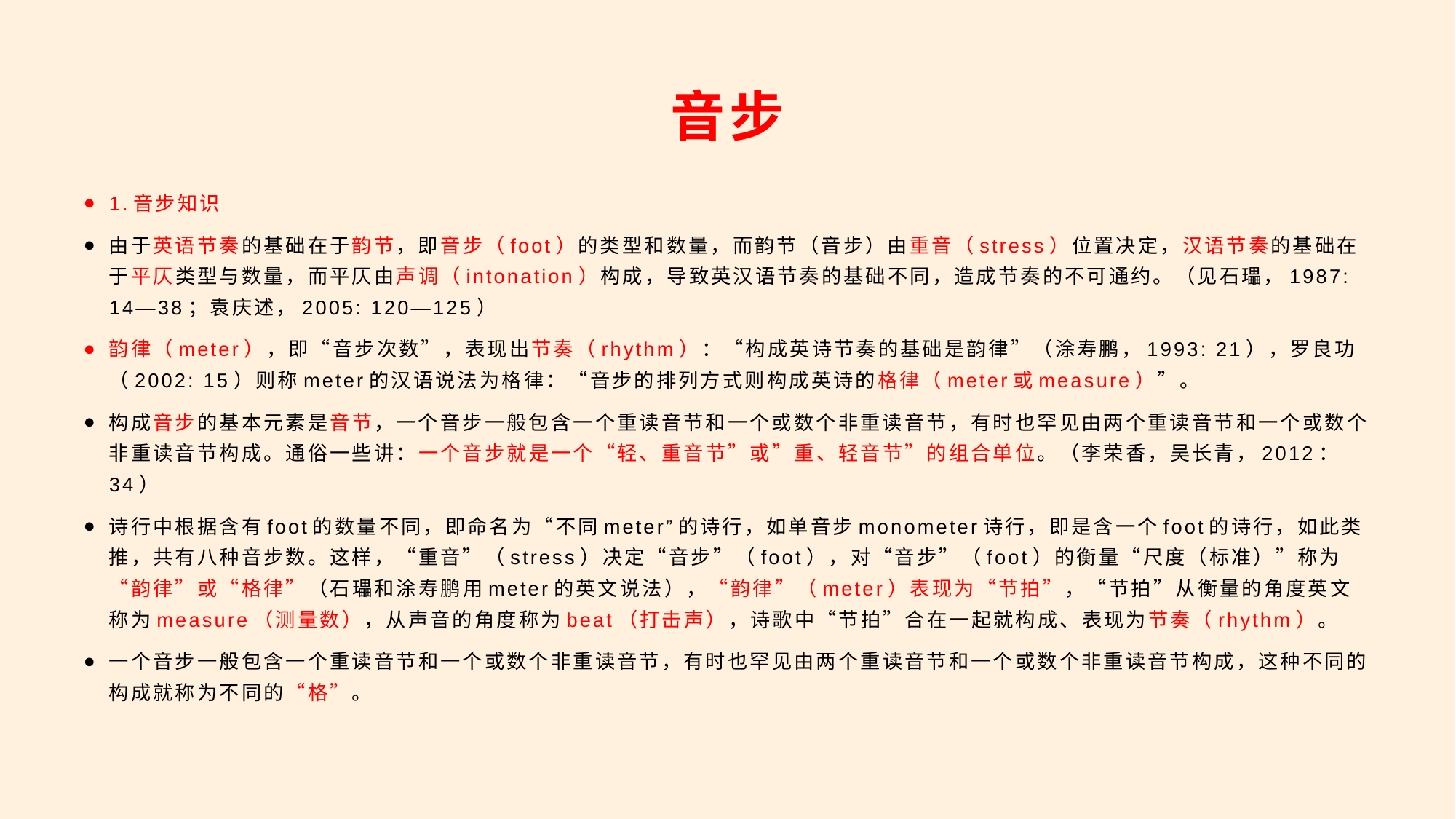

# 音步
1.音步知识
由于英语节奏的基础在于韵节，即音步（foot）的类型和数量，而韵节（音步）由重音（stress）位置决定，汉语节奏的基础在于平仄类型与数量，而平仄由声调（intonation）构成，导致英汉语节奏的基础不同，造成节奏的不可通约。（见石瓃，1987: 14—38；袁庆述，2005: 120—125）
韵律（meter），即“音步次数”，表现出节奏（rhythm）：“构成英诗节奏的基础是韵律”（涂寿鹏，1993: 21），罗良功（2002: 15）则称meter的汉语说法为格律：“音步的排列方式则构成英诗的格律（meter或measure）”。
构成音步的基本元素是音节，一个音步一般包含一个重读音节和一个或数个非重读音节，有时也罕见由两个重读音节和一个或数个非重读音节构成。通俗一些讲：一个音步就是一个“轻、重音节”或”重、轻音节”的组合单位。（李荣香，吴长青，2012：34）
诗行中根据含有foot的数量不同，即命名为“不同meter”的诗行，如单音步monometer诗行，即是含一个foot的诗行，如此类推，共有八种音步数。这样，“重音”（stress）决定“音步”（foot），对“音步”（foot）的衡量“尺度（标准）”称为“韵律”或“格律”（石瓃和涂寿鹏用meter的英文说法），“韵律”（meter）表现为“节拍”，“节拍”从衡量的角度英文称为measure（测量数），从声音的角度称为beat（打击声），诗歌中“节拍”合在一起就构成、表现为节奏（rhythm）。
一个音步一般包含一个重读音节和一个或数个非重读音节，有时也罕见由两个重读音节和一个或数个非重读音节构成，这种不同的构成就称为不同的“格”。